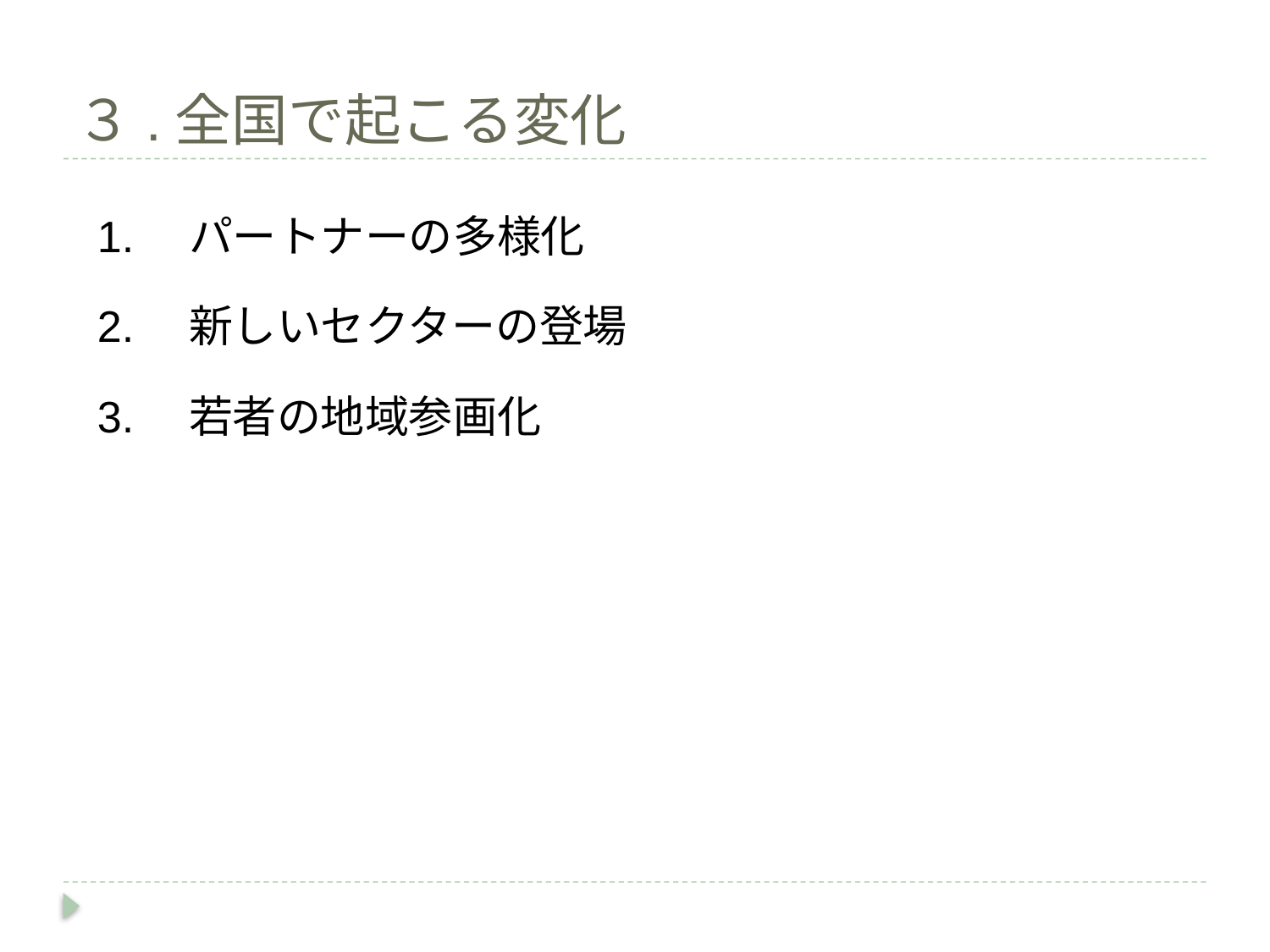

# ３.全国で起こる変化
1.　パートナーの多様化
2.　新しいセクターの登場
3.　若者の地域参画化